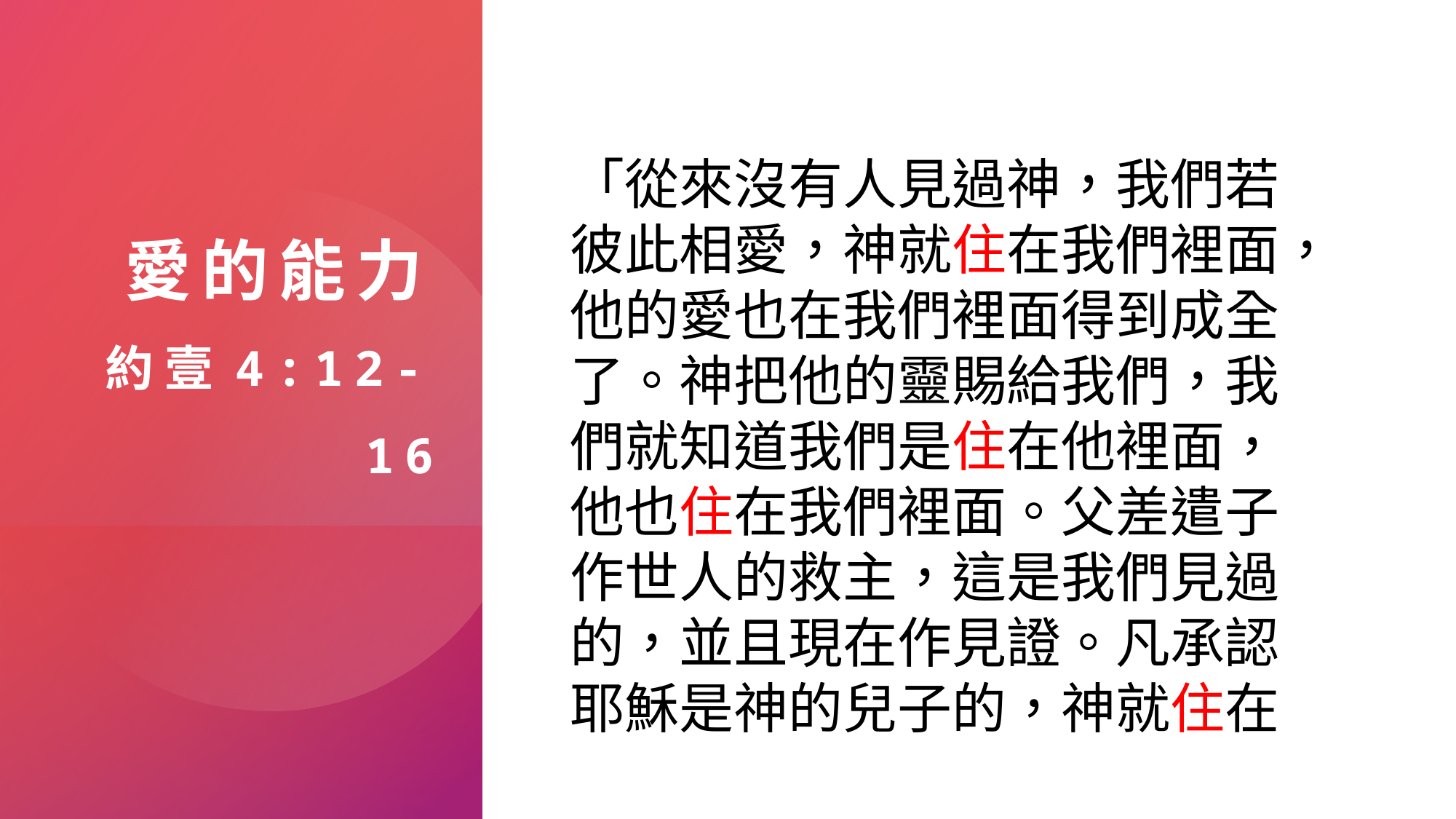

「從來沒有人見過神，我們若彼此相愛，神就住在我們裡面，他的愛也在我們裡面得到成全了。神把他的靈賜給我們，我們就知道我們是住在他裡面，他也住在我們裡面。父差遣子作世人的救主，這是我們見過的，並且現在作見證。凡承認耶穌是神的兒子的，神就住在

# 愛的能力 約壹4:12-16